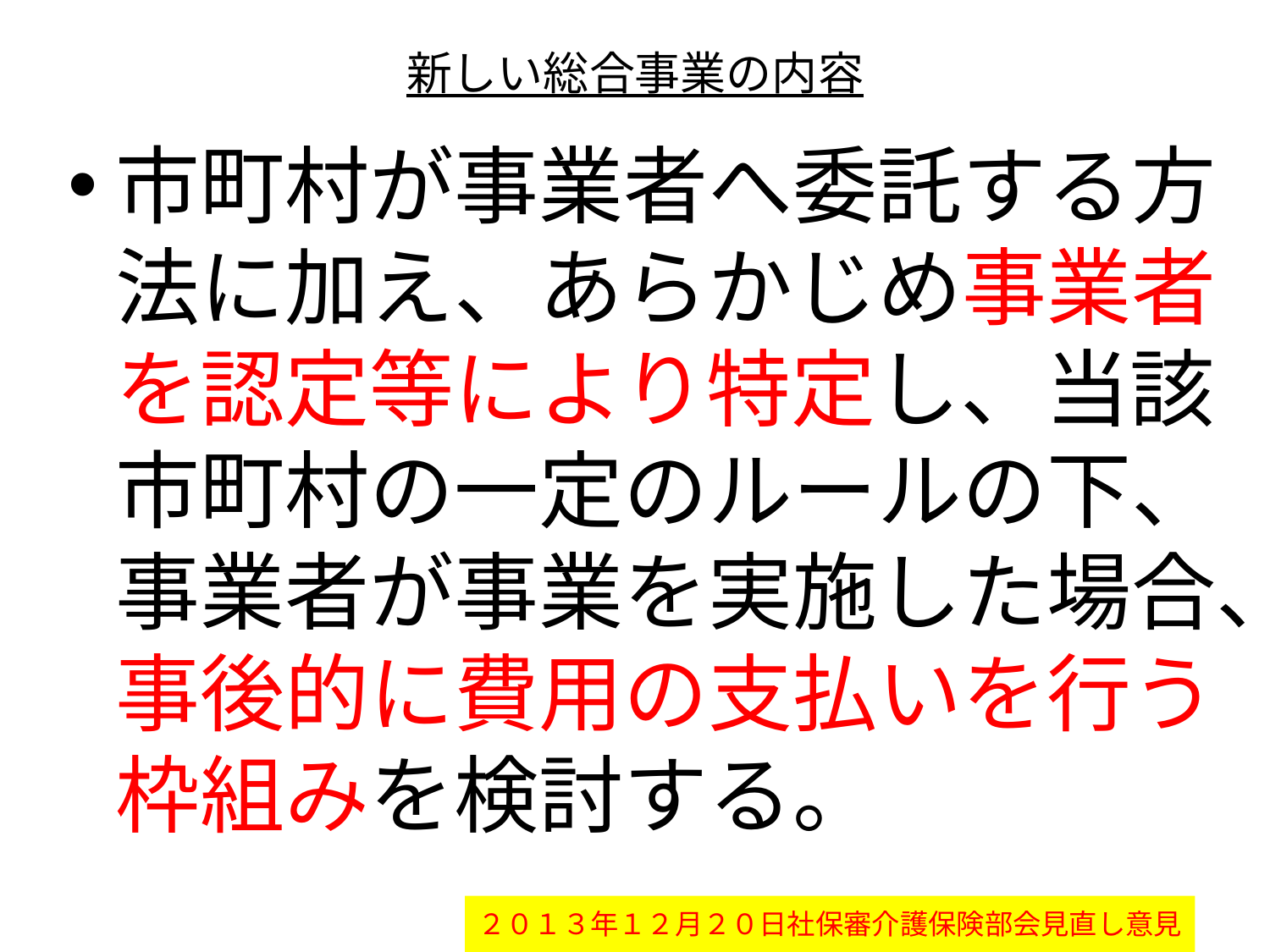

# 新しい総合事業の内容
市町村が事業者へ委託する方法に加え、あらかじめ事業者を認定等により特定し、当該市町村の一定のルールの下、事業者が事業を実施した場合、事後的に費用の支払いを行う枠組みを検討する。
２０１３年１２月２０日社保審介護保険部会見直し意見